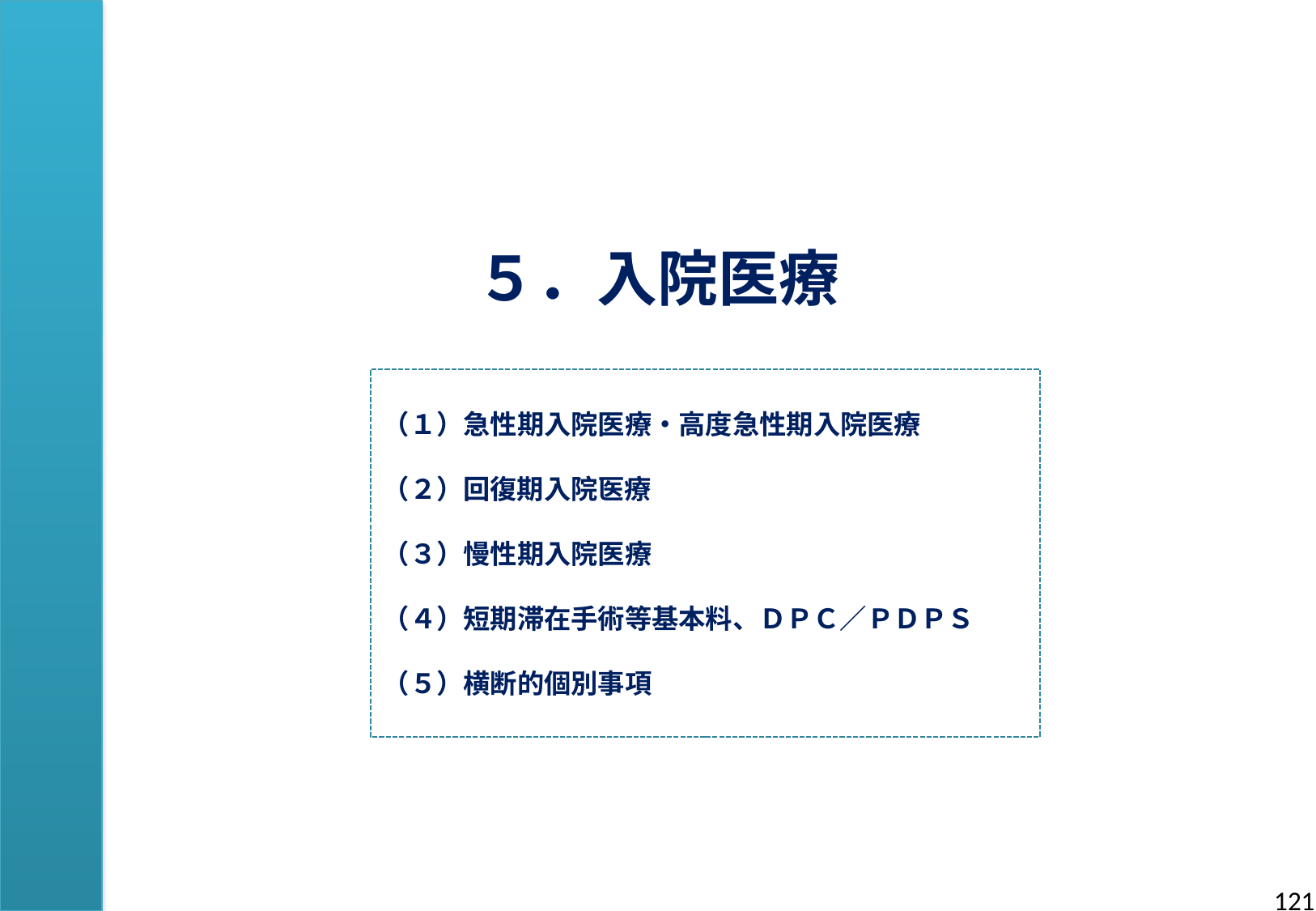

５．入院医療

（１）急性期入院医療・高度急性期入院医療

（２）回復期入院医療

（３）慢性期入院医療

（４）短期滞在手術等基本料、ＤＰＣ／ＰＤＰＳ

（５）横断的個別事項

121